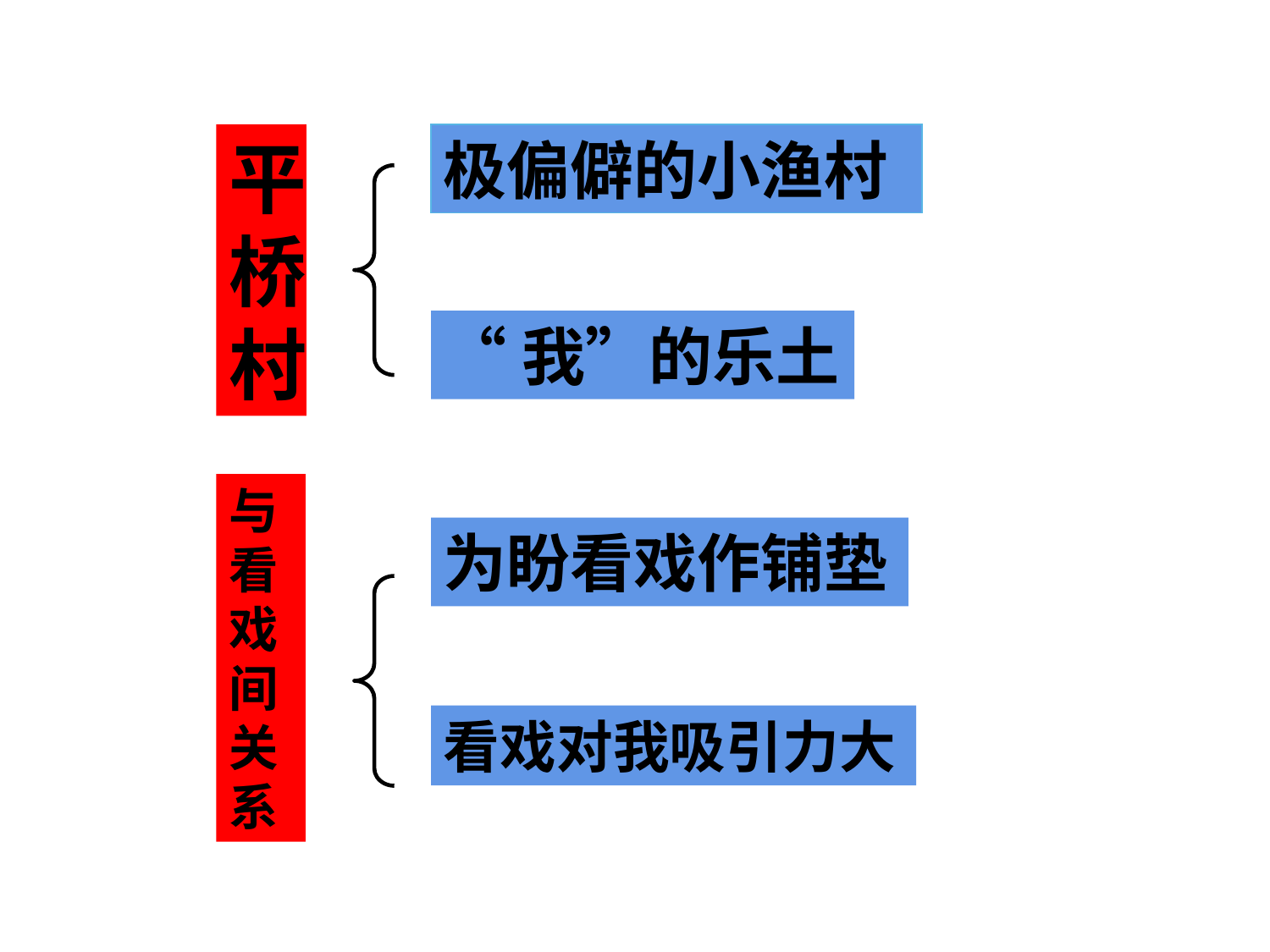

平桥村
极偏僻的小渔村

“我”的乐土
与看戏间关系
为盼看戏作铺垫

看戏对我吸引力大